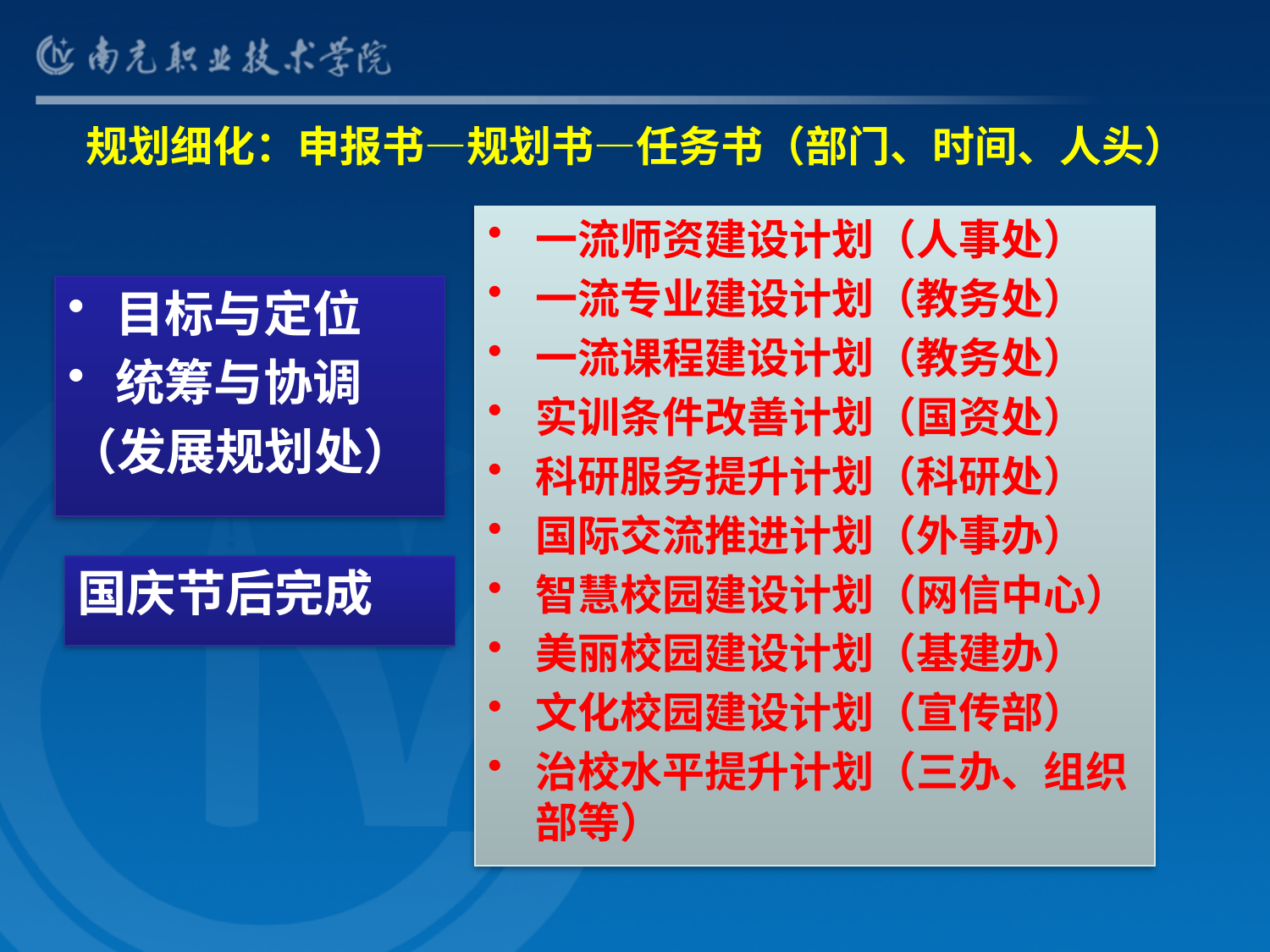

# 规划细化：申报书—规划书—任务书（部门、时间、人头）
一流师资建设计划（人事处）
一流专业建设计划（教务处）
一流课程建设计划（教务处）
实训条件改善计划（国资处）
科研服务提升计划（科研处）
国际交流推进计划（外事办）
智慧校园建设计划（网信中心）
美丽校园建设计划（基建办）
文化校园建设计划（宣传部）
治校水平提升计划（三办、组织部等）

目标与定位
统筹与协调
（发展规划处）
国庆节后完成